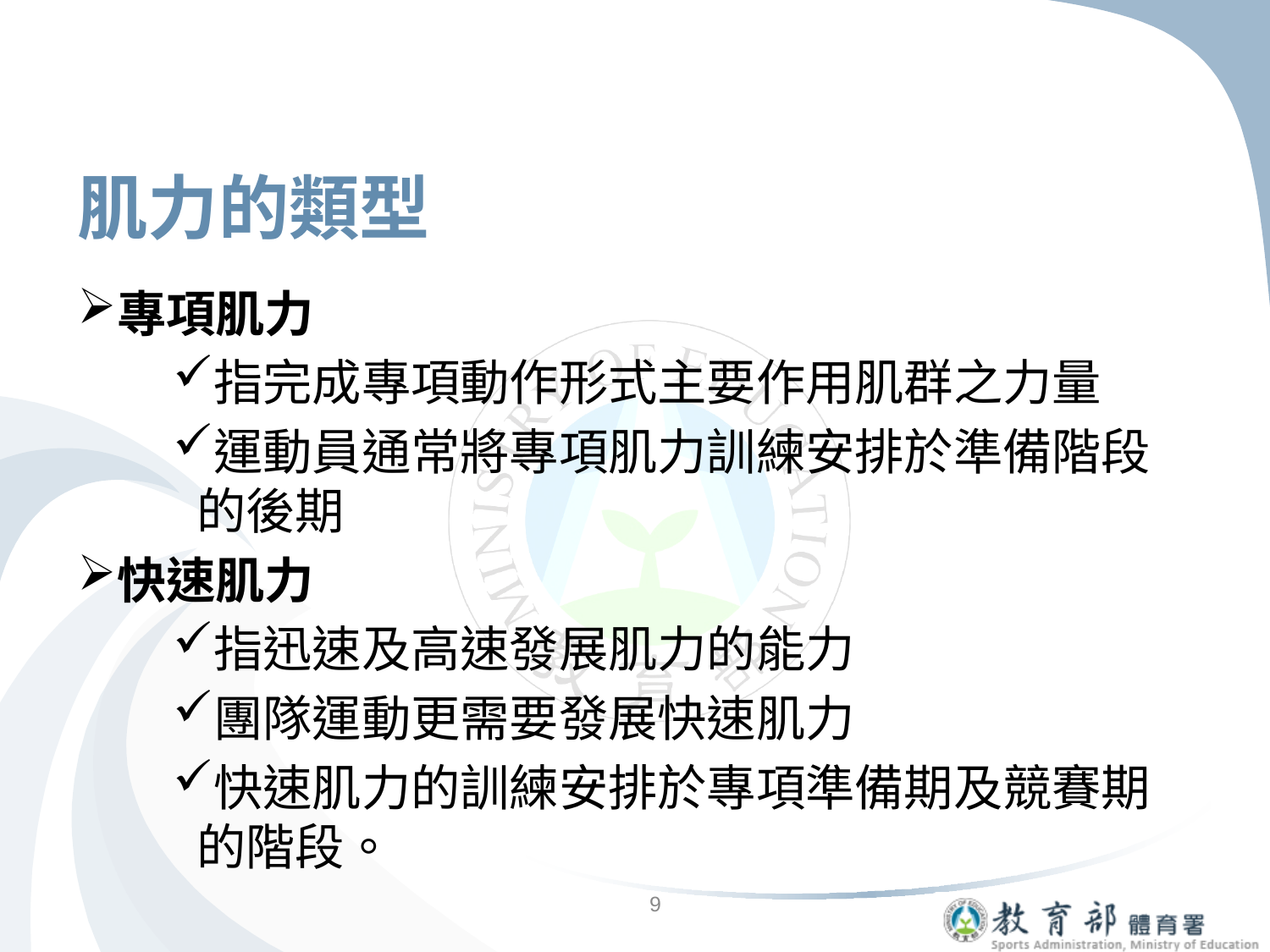

# 肌力的類型
專項肌力
指完成專項動作形式主要作用肌群之力量
運動員通常將專項肌力訓練安排於準備階段的後期
快速肌力
指迅速及高速發展肌力的能力
團隊運動更需要發展快速肌力
快速肌力的訓練安排於專項準備期及競賽期的階段。

9